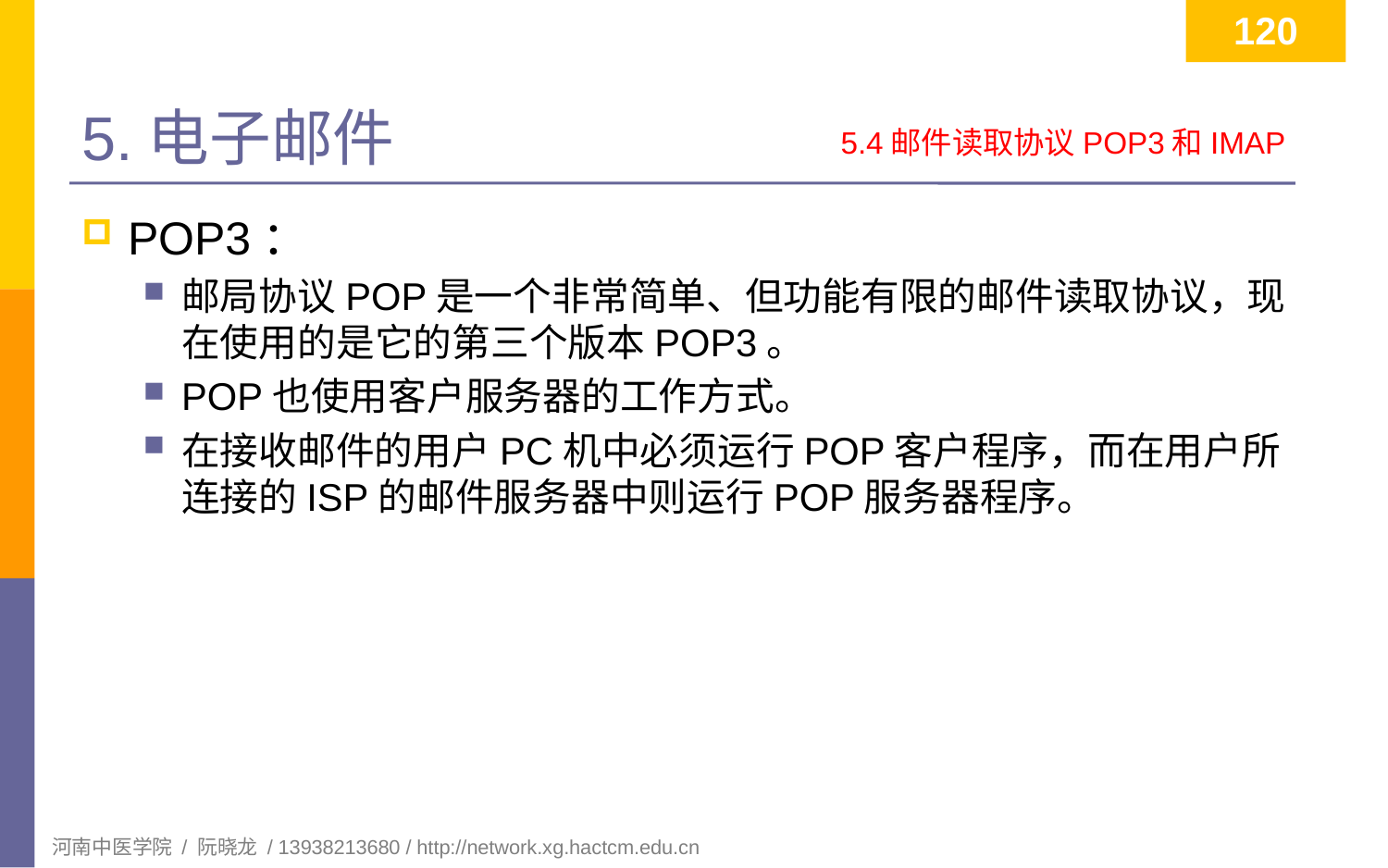

120
# 5.电子邮件
5.4邮件读取协议POP3和IMAP
POP3：
邮局协议POP是一个非常简单、但功能有限的邮件读取协议，现在使用的是它的第三个版本POP3。
POP也使用客户服务器的工作方式。
在接收邮件的用户PC机中必须运行POP客户程序，而在用户所连接的ISP的邮件服务器中则运行POP服务器程序。